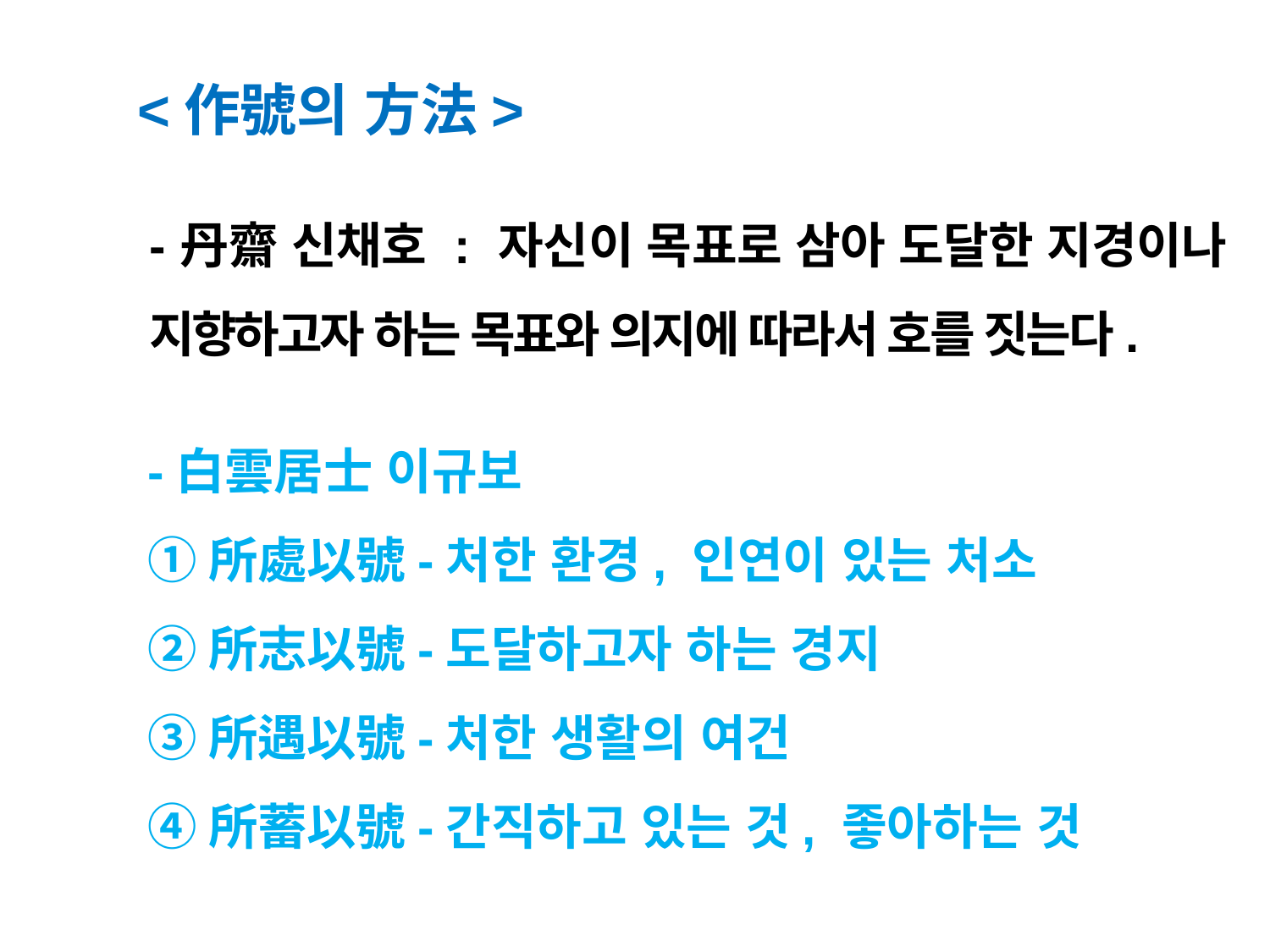

<作號의 方法>
-丹齋 신채호 : 자신이 목표로 삼아 도달한 지경이나 지향하고자 하는 목표와 의지에 따라서 호를 짓는다.
-白雲居士 이규보
①所處以號-처한 환경, 인연이 있는 처소
②所志以號-도달하고자 하는 경지
③所遇以號-처한 생활의 여건
④所蓄以號-간직하고 있는 것, 좋아하는 것